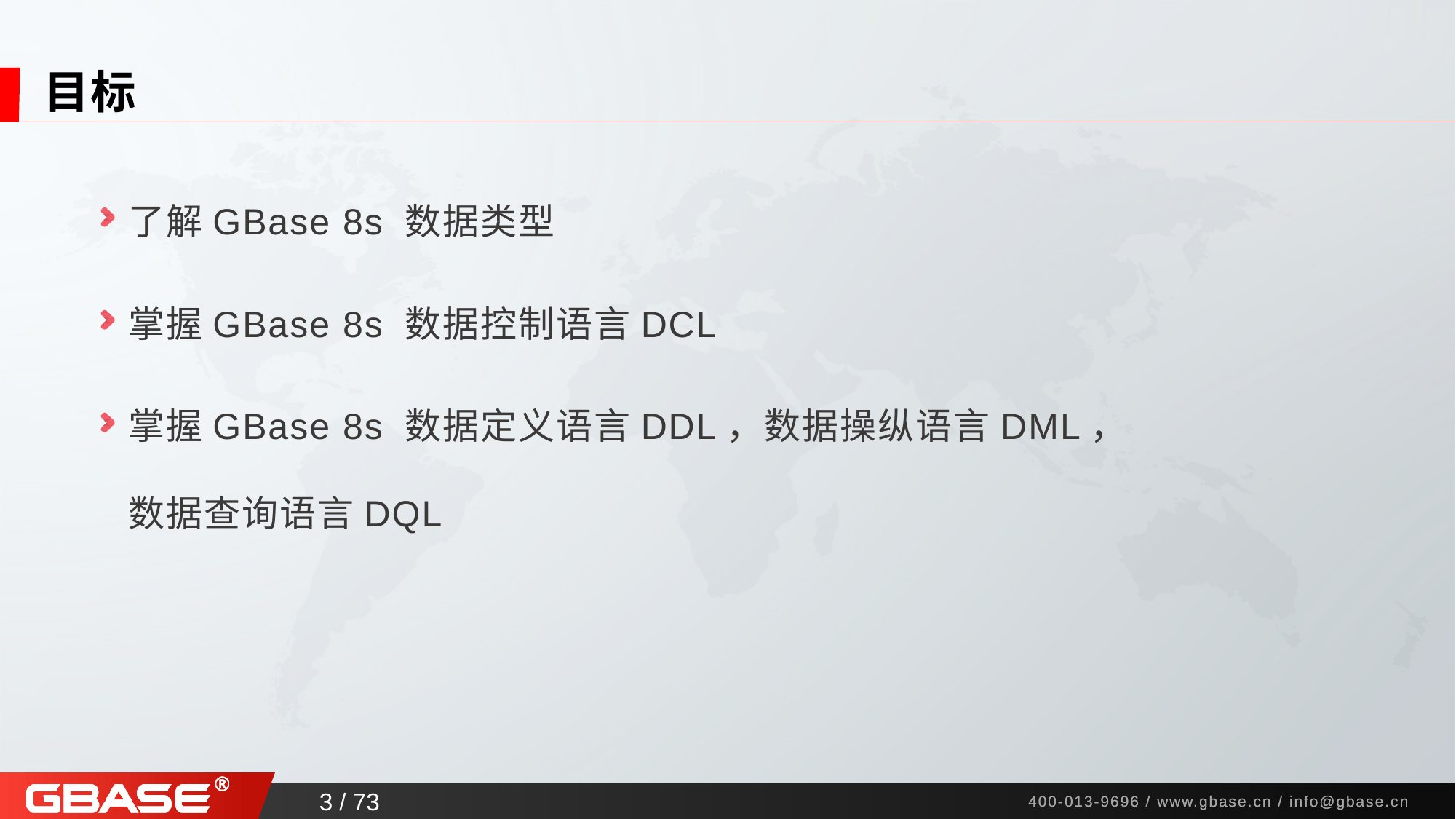

# 目标
了解GBase 8s 数据类型
掌握GBase 8s 数据控制语言DCL
掌握GBase 8s 数据定义语言DDL，数据操纵语言DML，
数据查询语言DQL